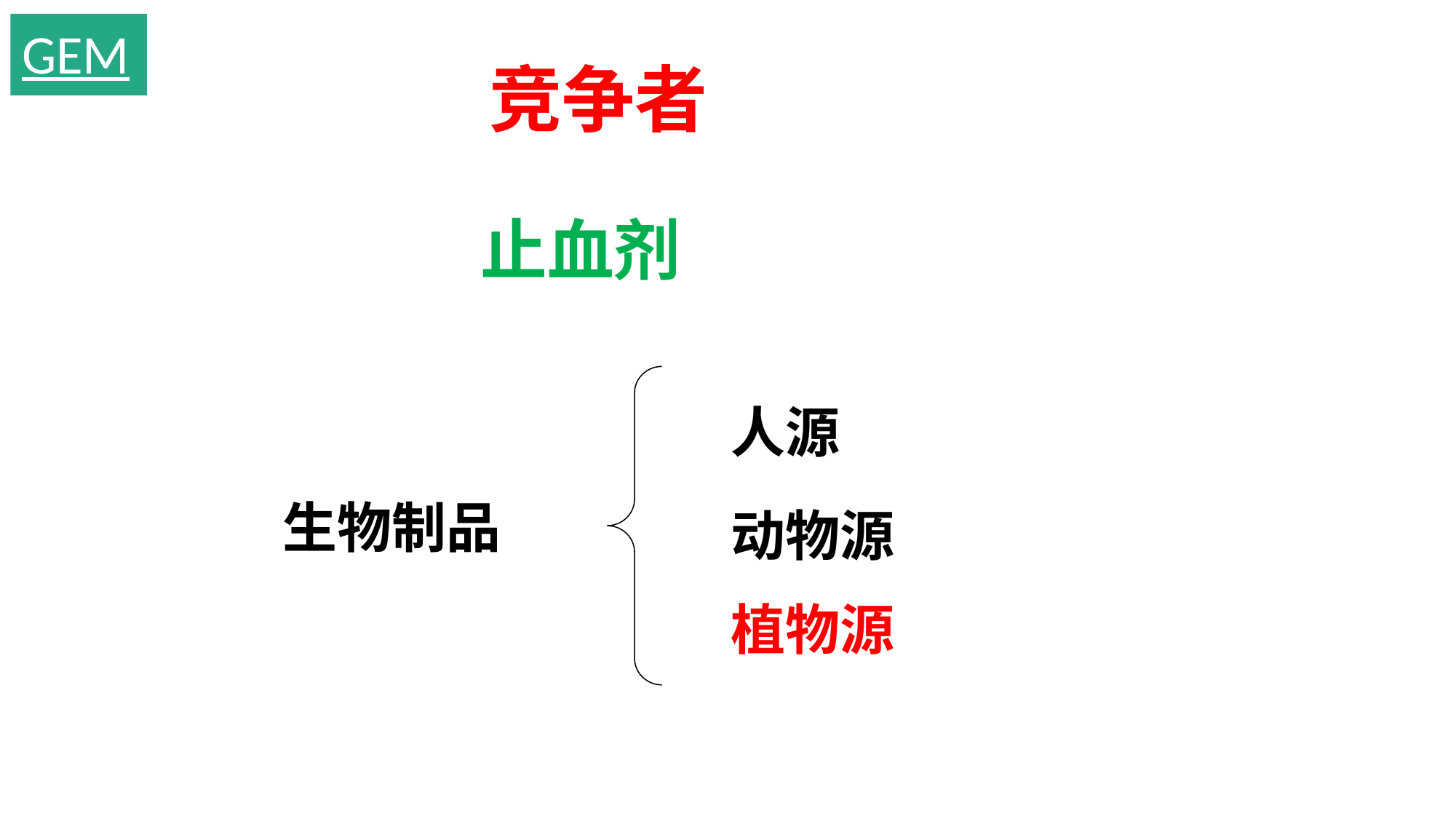

GEM
竞争者

止血剂

人源
生物制品
动物源
植物源